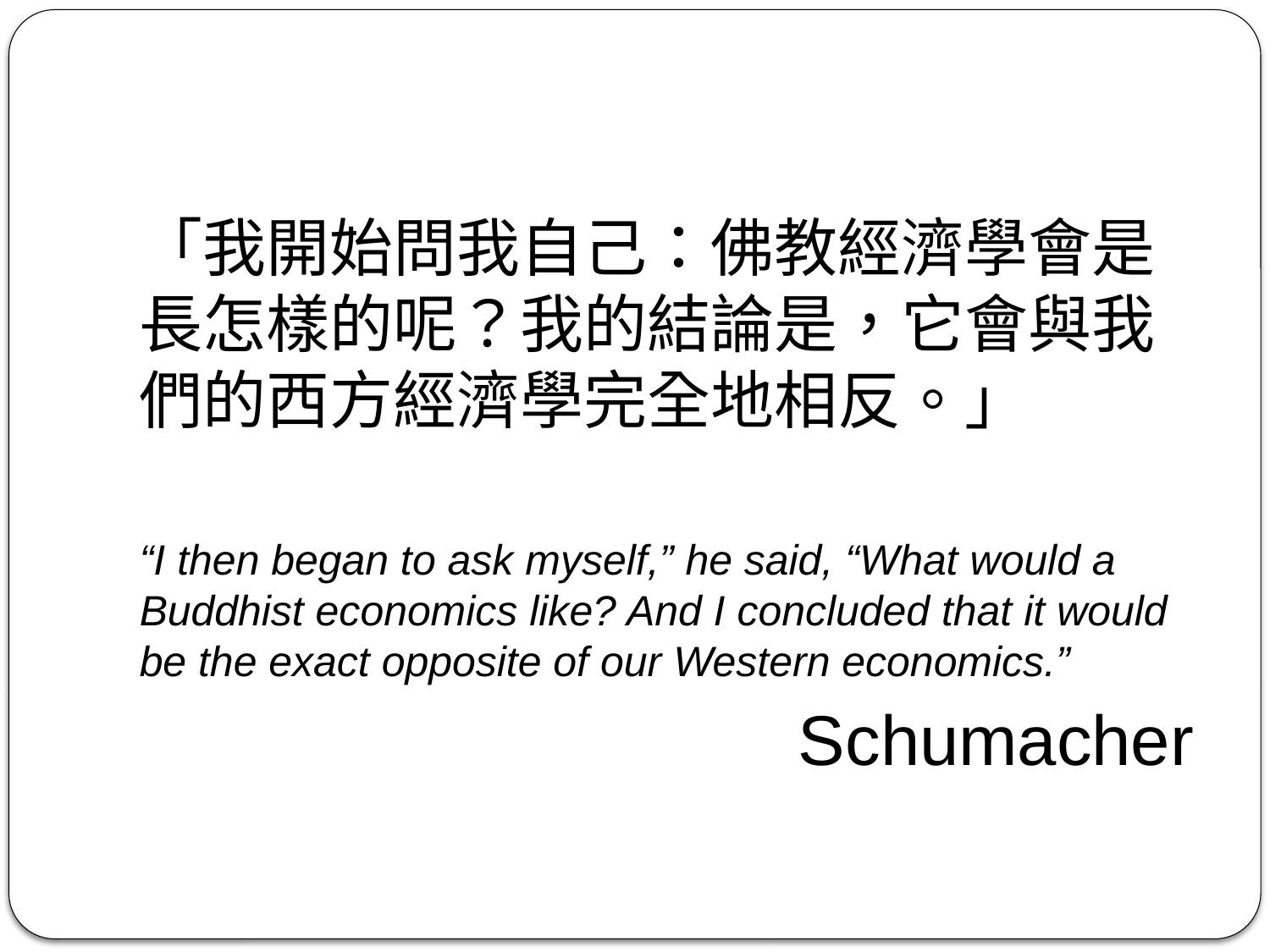

「我開始問我自己：佛教經濟學會是長怎樣的呢？我的結論是，它會與我們的西方經濟學完全地相反。」

“I then began to ask myself,” he said, “What would a Buddhist economics like? And I concluded that it would be the exact opposite of our Western economics.”
Schumacher